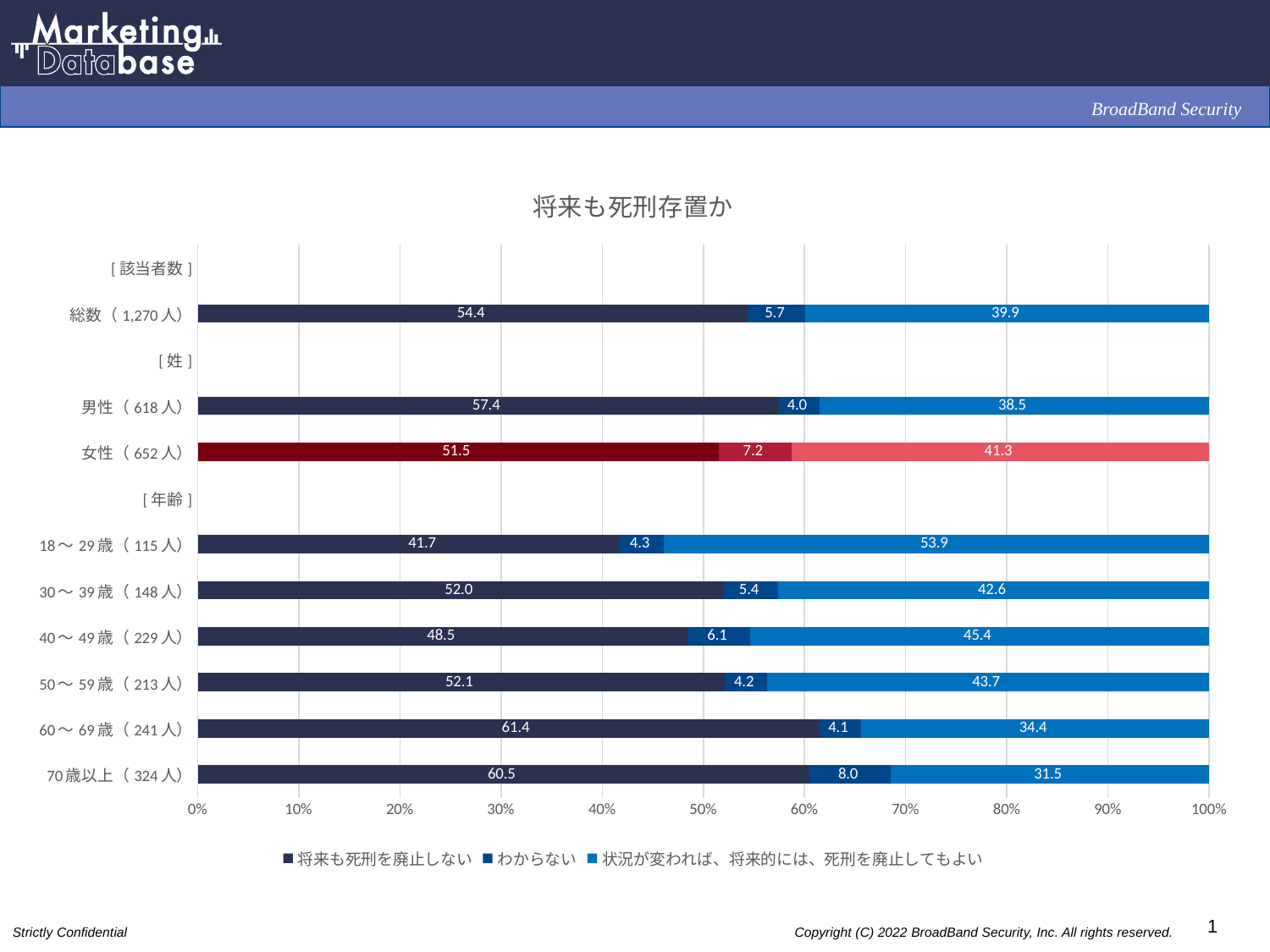

### Chart: 将来も死刑存置か

| Category | 将来も死刑を廃止しない | わからない | 状況が変われば、将来的には、死刑を廃止してもよい |
|---|---|---|---|
| [該当者数] | None | None | None |
| 総数（1,270人） | 54.4 | 5.7 | 39.9 |
| [姓] | None | None | None |
| 男性（618人） | 57.4 | 4.0 | 38.5 |
| 女性（652人） | 51.5 | 7.2 | 41.3 |
| [年齢] | None | None | None |
| 18～29歳（115人） | 41.7 | 4.3 | 53.9 |
| 30～39歳（148人） | 52.0 | 5.4 | 42.6 |
| 40～49歳（229人） | 48.5 | 6.1 | 45.4 |
| 50～59歳（213人） | 52.1 | 4.2 | 43.7 |
| 60～69歳（241人） | 61.4 | 4.1 | 34.4 |
| 70歳以上（324人） | 60.5 | 8.0 | 31.5 |